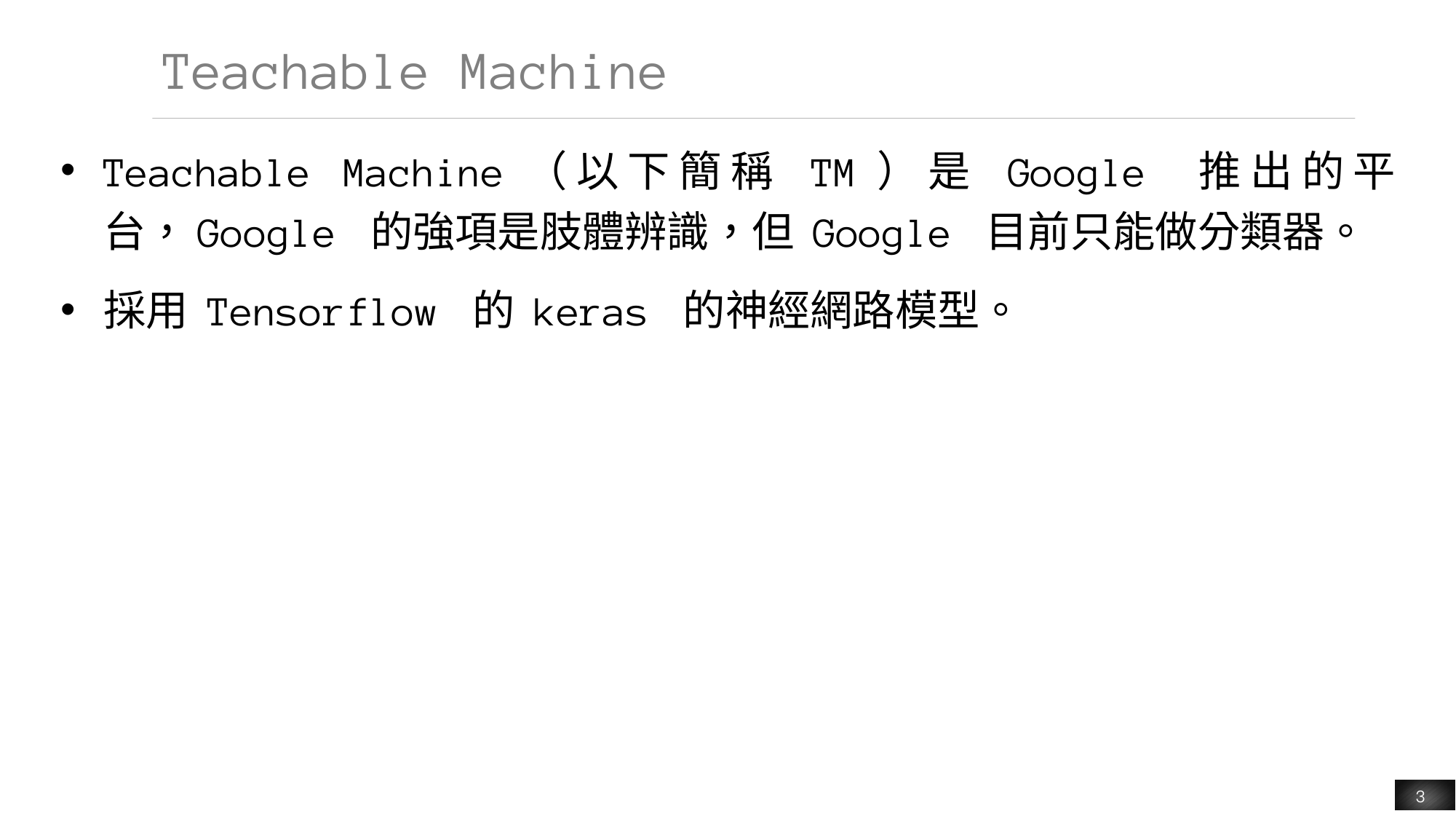

# Teachable Machine
Teachable Machine（以下簡稱 TM）是 Google 推出的平台，Google 的強項是肢體辨識，但 Google 目前只能做分類器。
採用 Tensorflow 的 keras 的神經網路模型。